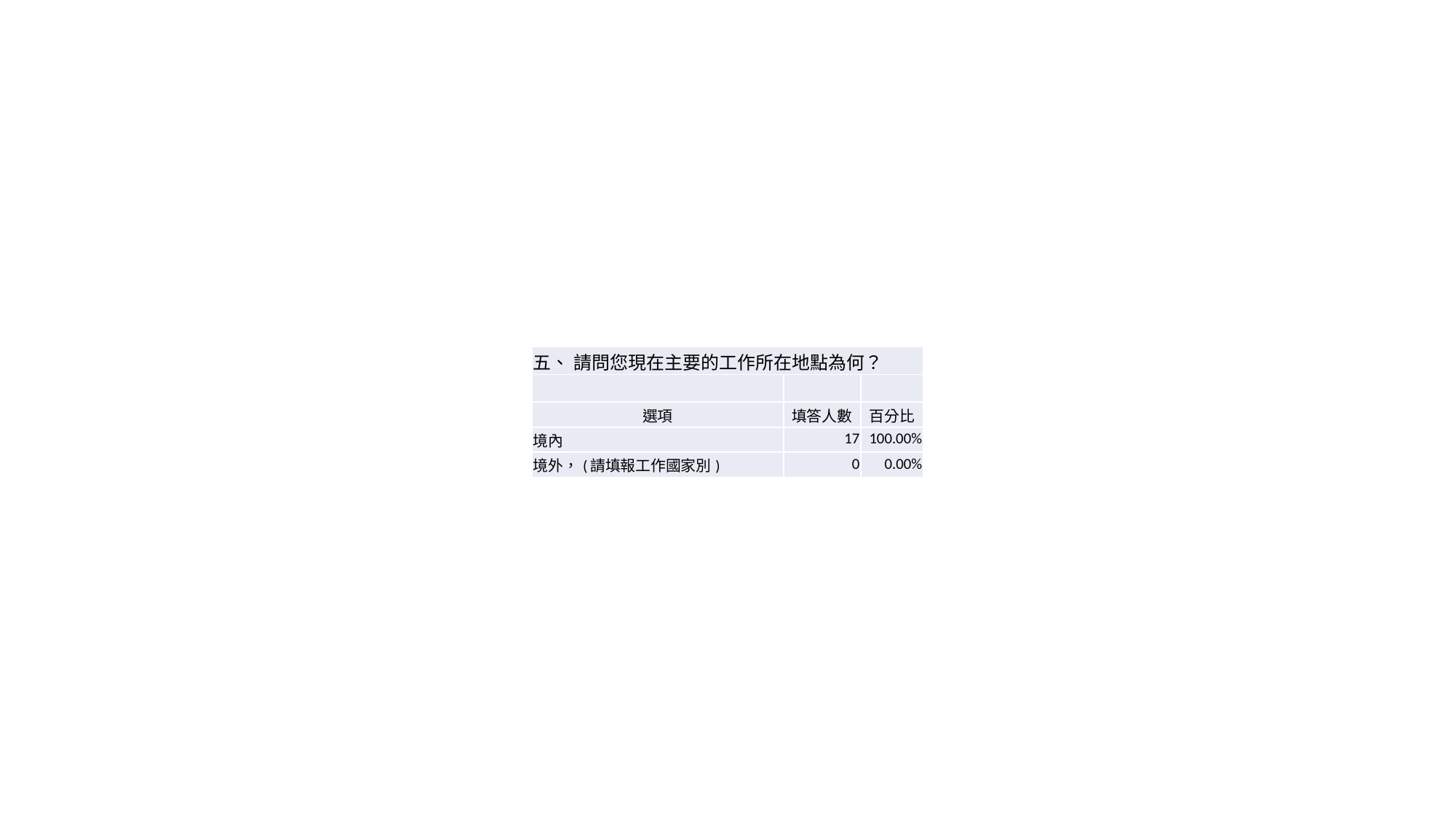

| 五、 請問您現在主要的工作所在地點為何？ |  |  |
| --- | --- | --- |
|  |  |  |
| 選項 | 填答人數 | 百分比 |
| 境內 | 17 | 100.00% |
| 境外，(請填報工作國家別) | 0 | 0.00% |